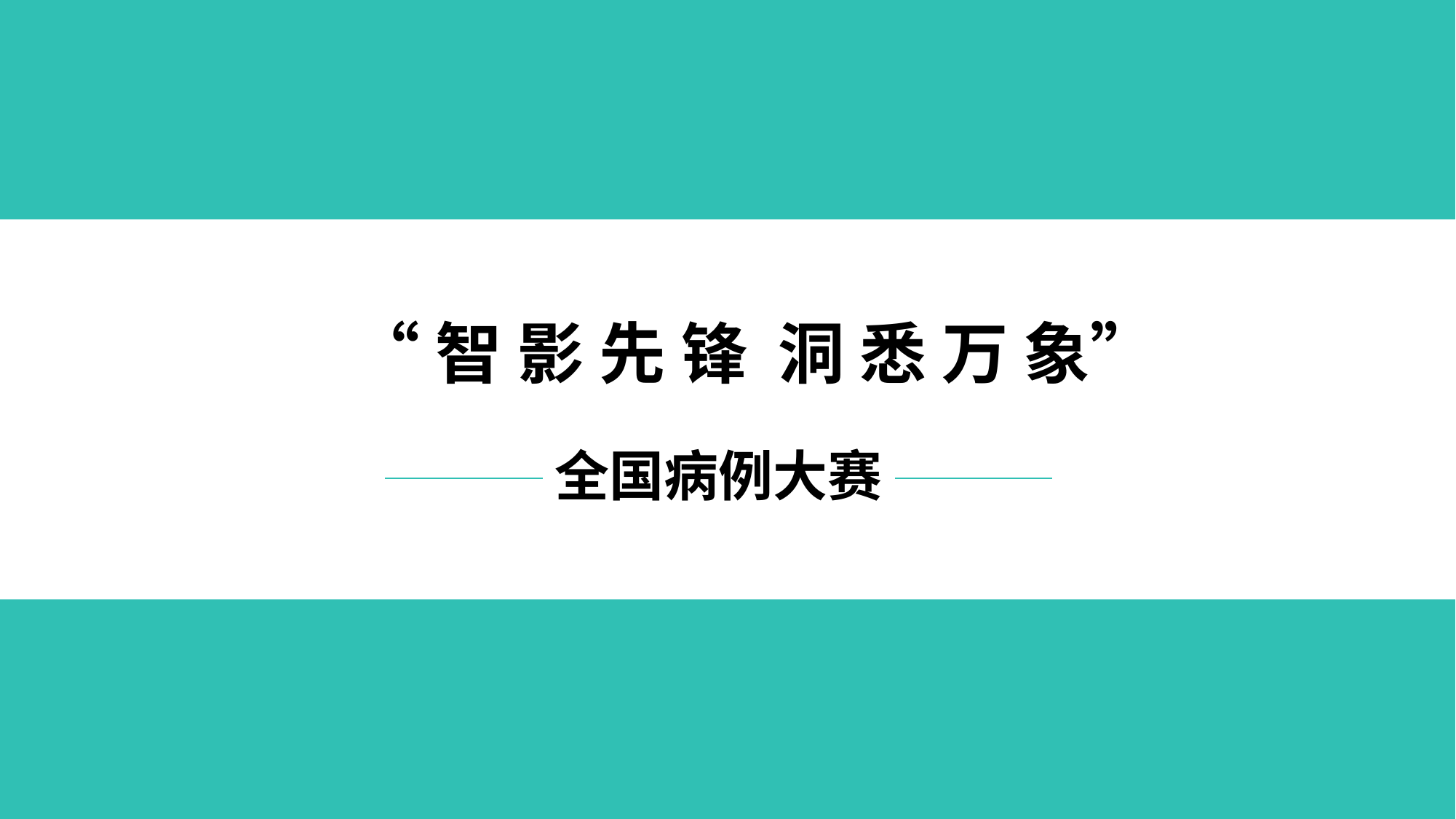

“智 影 先 锋  洞 悉 万 象”
全国病例大赛